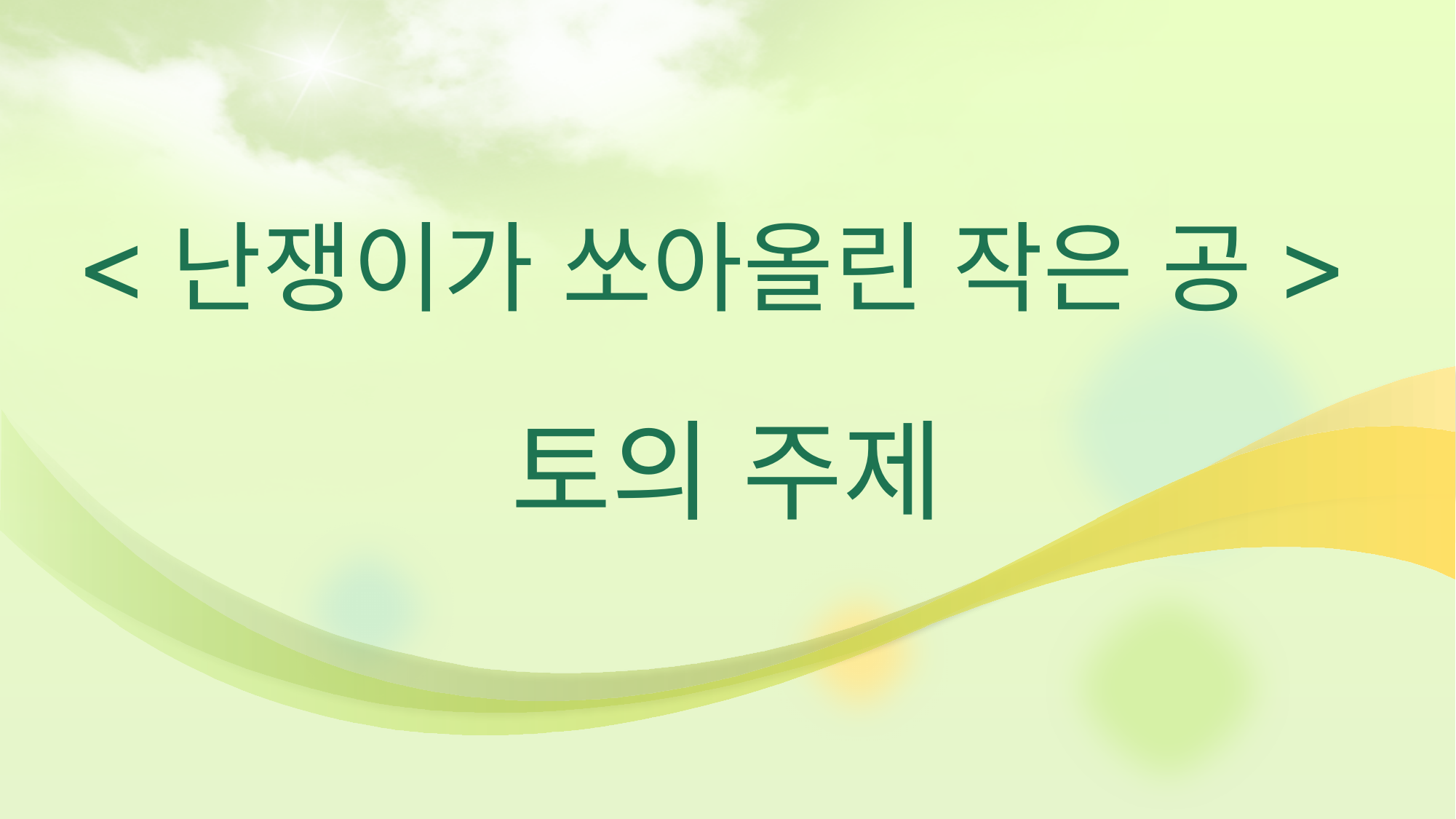

# <난쟁이가 쏘아올린 작은 공> 토의 주제